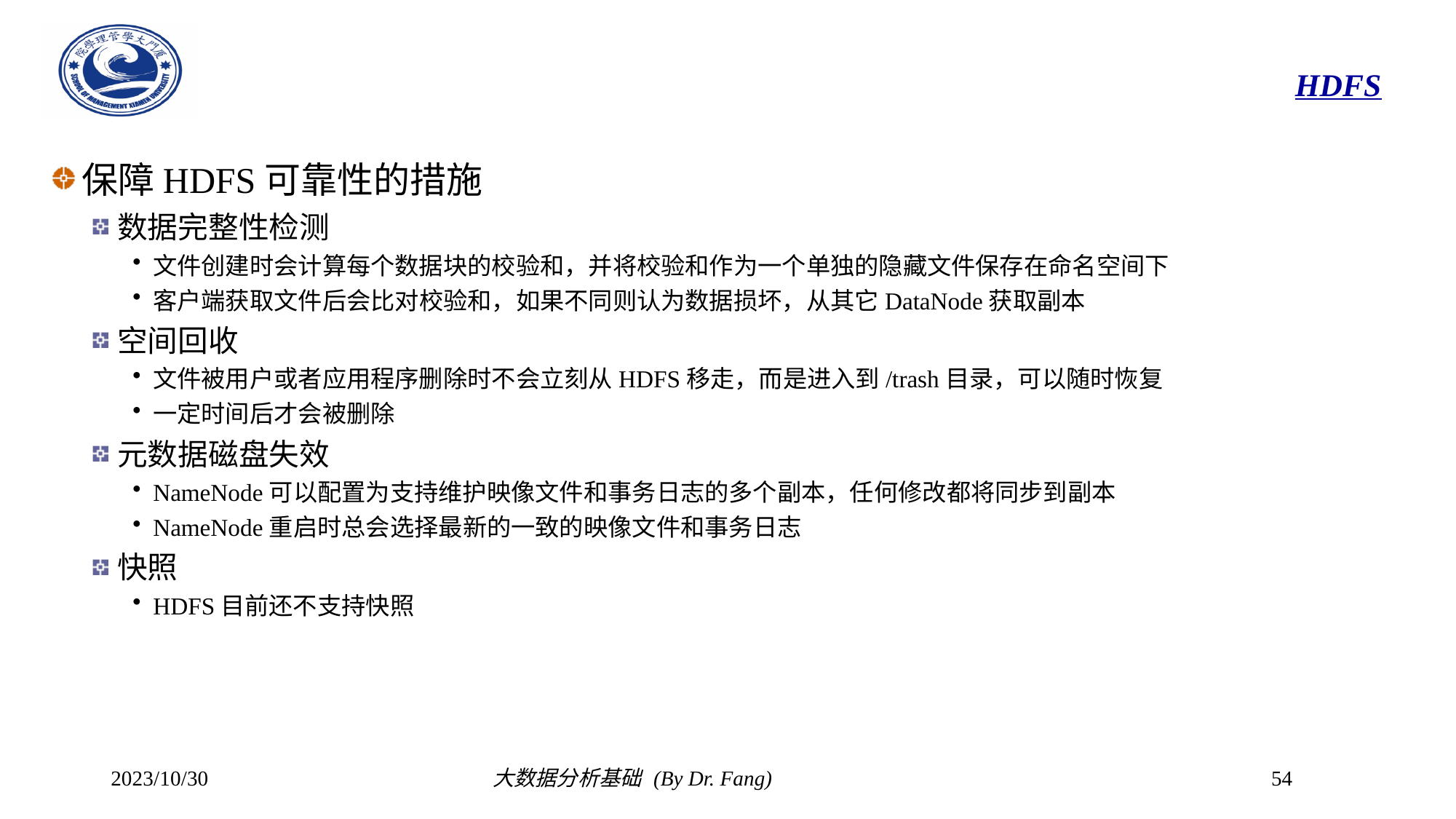

# HDFS
保障HDFS可靠性的措施
数据完整性检测
文件创建时会计算每个数据块的校验和，并将校验和作为一个单独的隐藏文件保存在命名空间下
客户端获取文件后会比对校验和，如果不同则认为数据损坏，从其它DataNode获取副本
空间回收
文件被用户或者应用程序删除时不会立刻从HDFS移走，而是进入到/trash目录，可以随时恢复
一定时间后才会被删除
元数据磁盘失效
NameNode可以配置为支持维护映像文件和事务日志的多个副本，任何修改都将同步到副本
NameNode重启时总会选择最新的一致的映像文件和事务日志
快照
HDFS目前还不支持快照
2023/10/30
大数据分析基础 (By Dr. Fang)
54